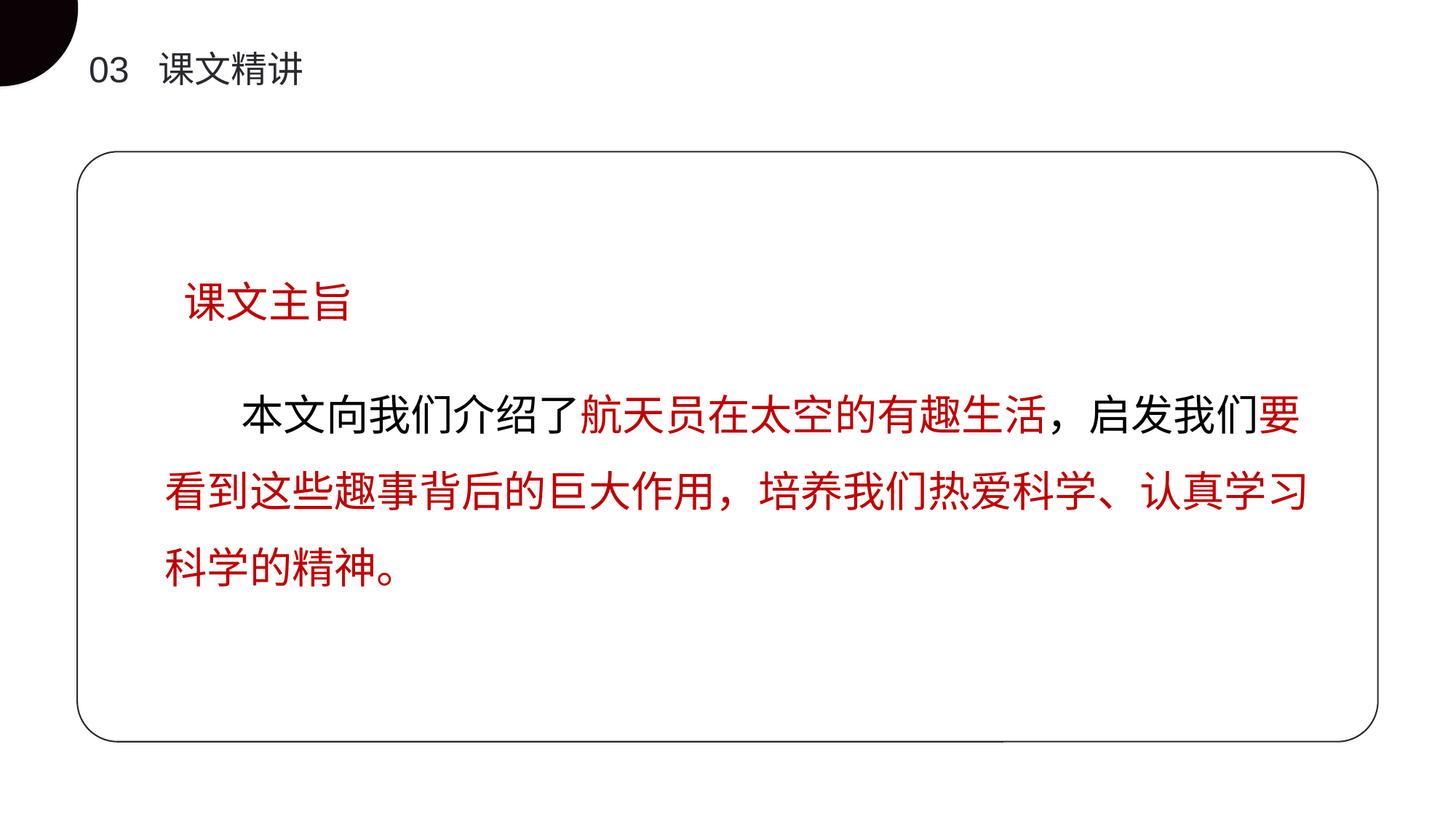

03  课文精讲
 课文主旨
       本文向我们介绍了航天员在太空的有趣生活，启发我们要看到这些趣事背后的巨大作用，培养我们热爱科学、认真学习科学的精神。